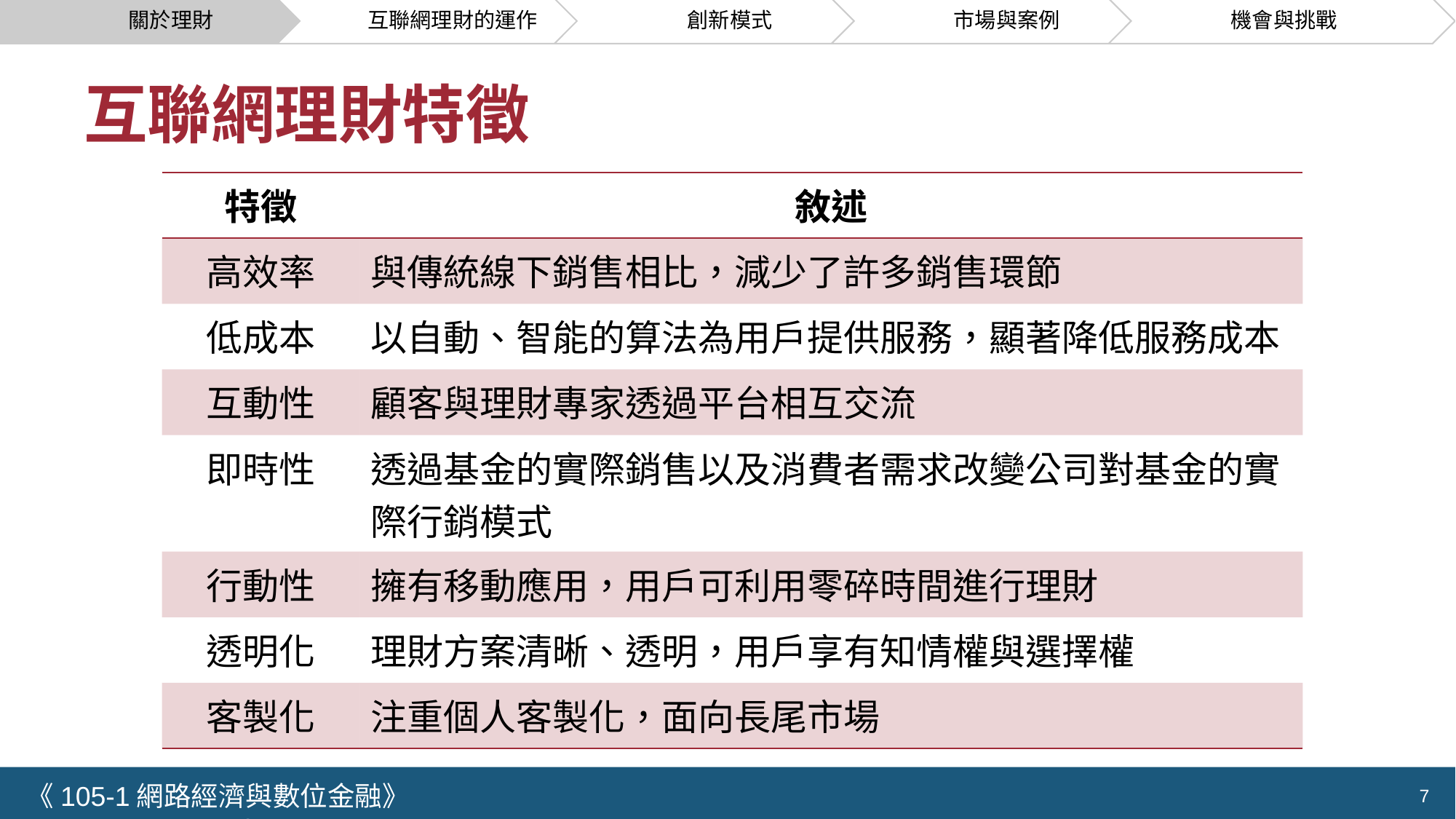

關於理財
互聯網理財的運作
創新模式
市場與案例
機會與挑戰
# 互聯網理財特徵
| 特徵 | 敘述 |
| --- | --- |
| 高效率 | 與傳統線下銷售相比，減少了許多銷售環節 |
| 低成本 | 以自動、智能的算法為用戶提供服務，顯著降低服務成本 |
| 互動性 | 顧客與理財專家透過平台相互交流 |
| 即時性 | 透過基金的實際銷售以及消費者需求改變公司對基金的實際行銷模式 |
| 行動性 | 擁有移動應用，用戶可利用零碎時間進行理財 |
| 透明化 | 理財方案清晰、透明，用戶享有知情權與選擇權 |
| 客製化 | 注重個人客製化，面向長尾市場 |
《105-1網路經濟與數位金融》                                                                                                                                             NCTU.IIM.IEBI Lab
7